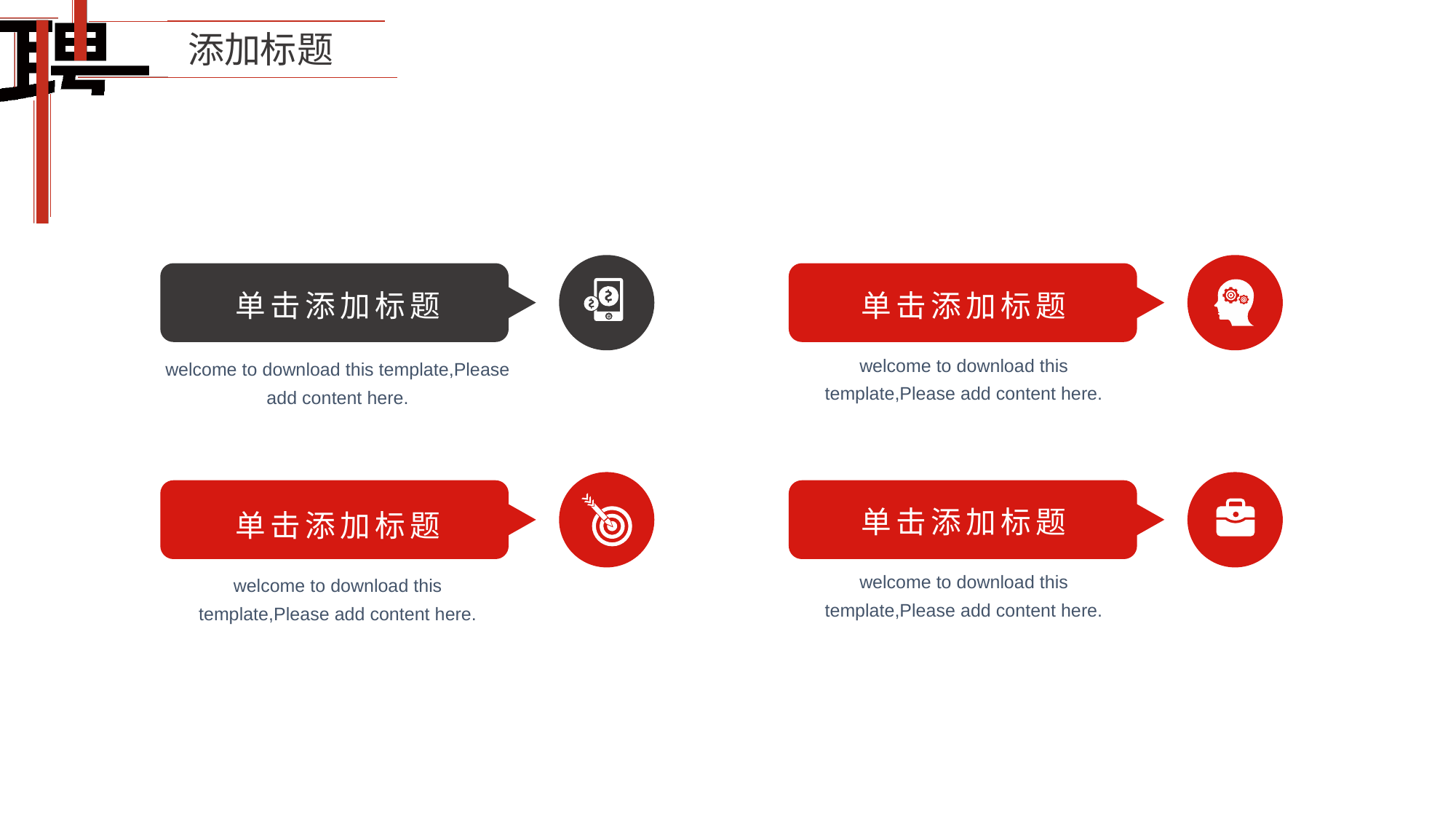

单击添加标题

welcome to download this template,Please add content here.
单击添加标题

welcome to download this template,Please add content here.

单击添加标题

welcome to download this template,Please add content here.
单击添加标题

welcome to download this template,Please add content here.